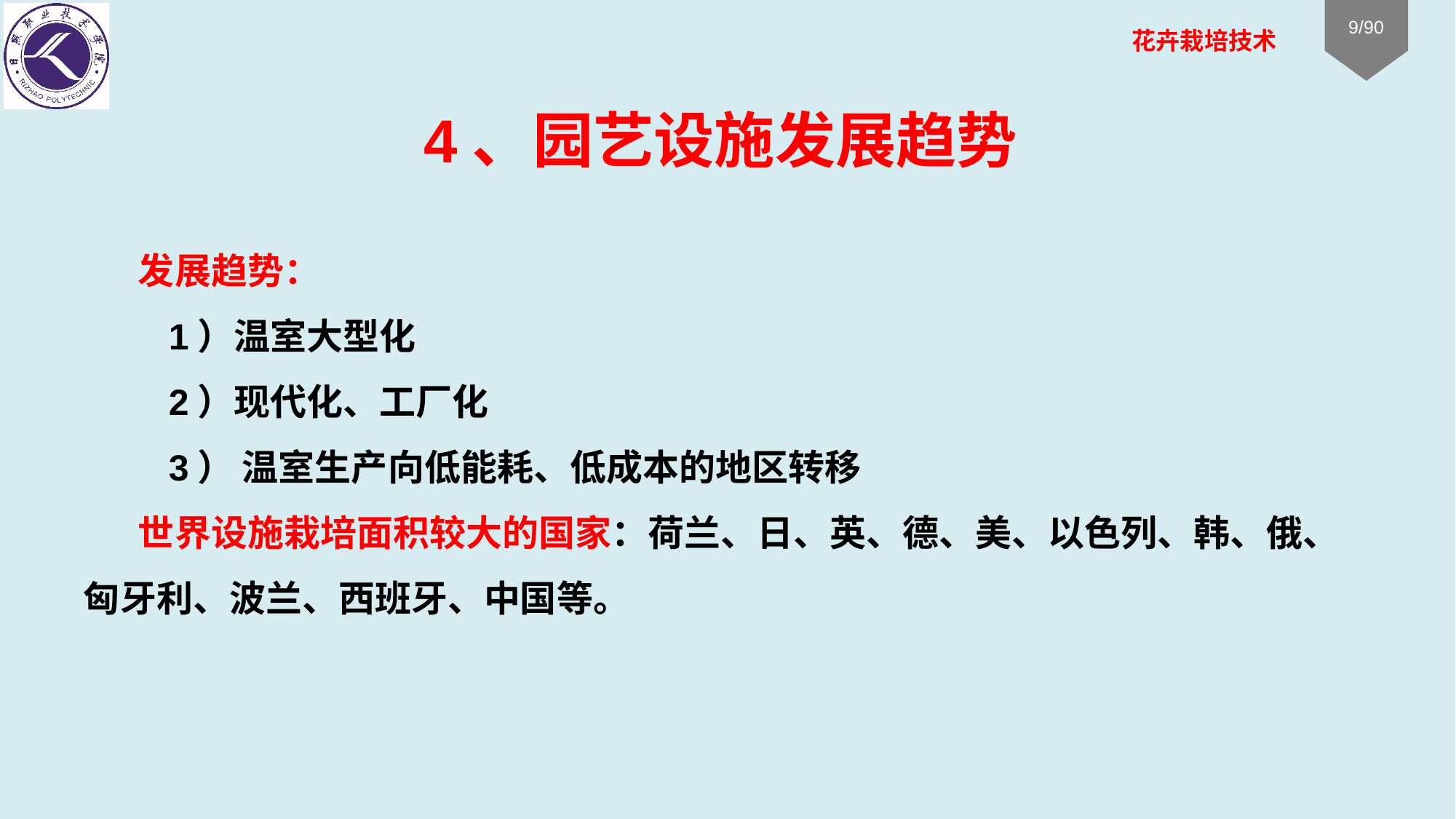

# 4、园艺设施发展趋势

发展趋势：
   1）温室大型化
   2）现代化、工厂化
   3） 温室生产向低能耗、低成本的地区转移
世界设施栽培面积较大的国家：荷兰、日、英、德、美、以色列、韩、俄、匈牙利、波兰、西班牙、中国等。